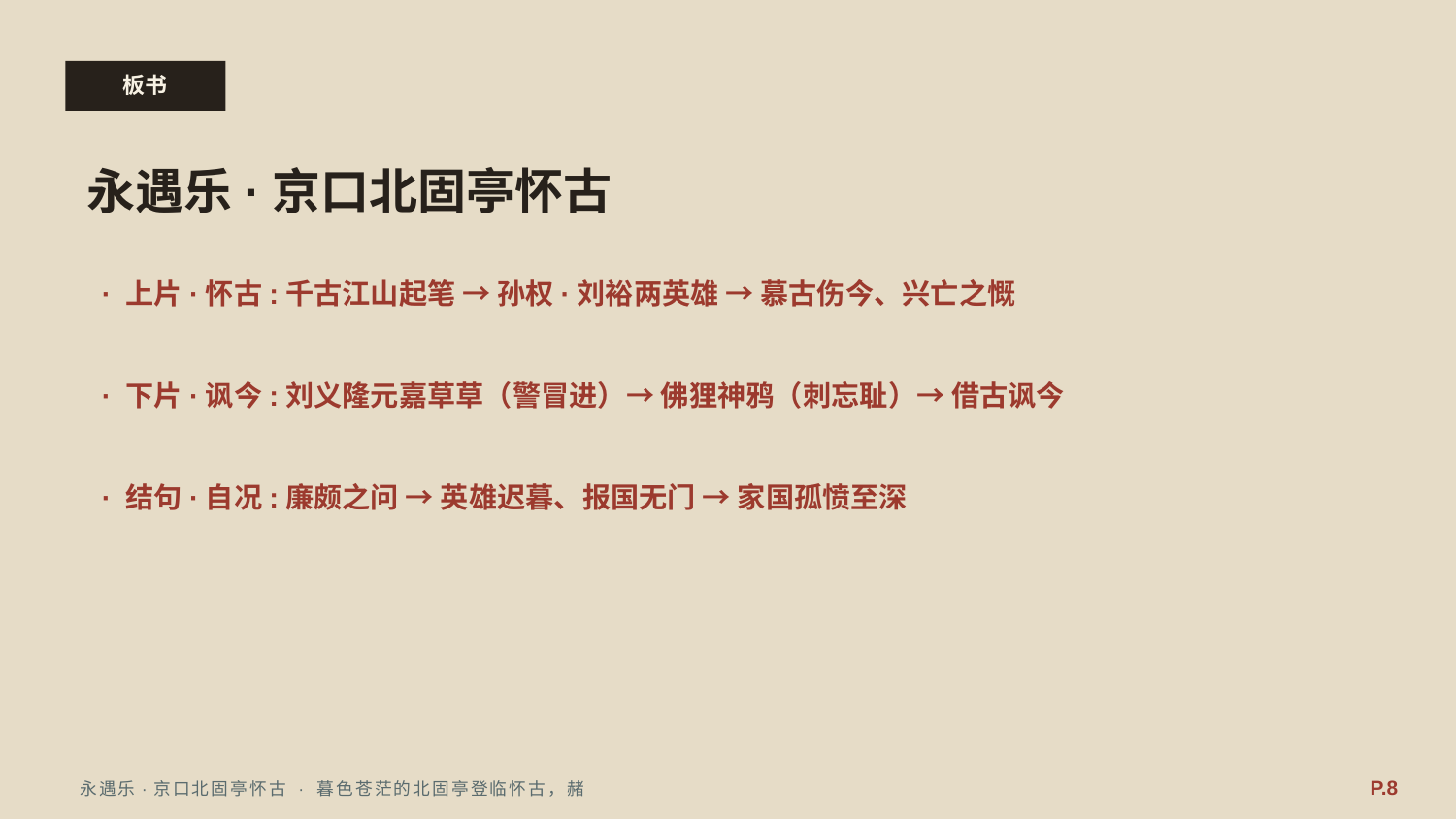

板书

永遇乐·京口北固亭怀古
· 上片·怀古:千古江山起笔 → 孙权·刘裕两英雄 → 慕古伤今、兴亡之慨
· 下片·讽今:刘义隆元嘉草草（警冒进）→ 佛狸神鸦（刺忘耻）→ 借古讽今
· 结句·自况:廉颇之问 → 英雄迟暮、报国无门 → 家国孤愤至深
P.8
永遇乐·京口北固亭怀古 · 暮色苍茫的北固亭登临怀古，赭